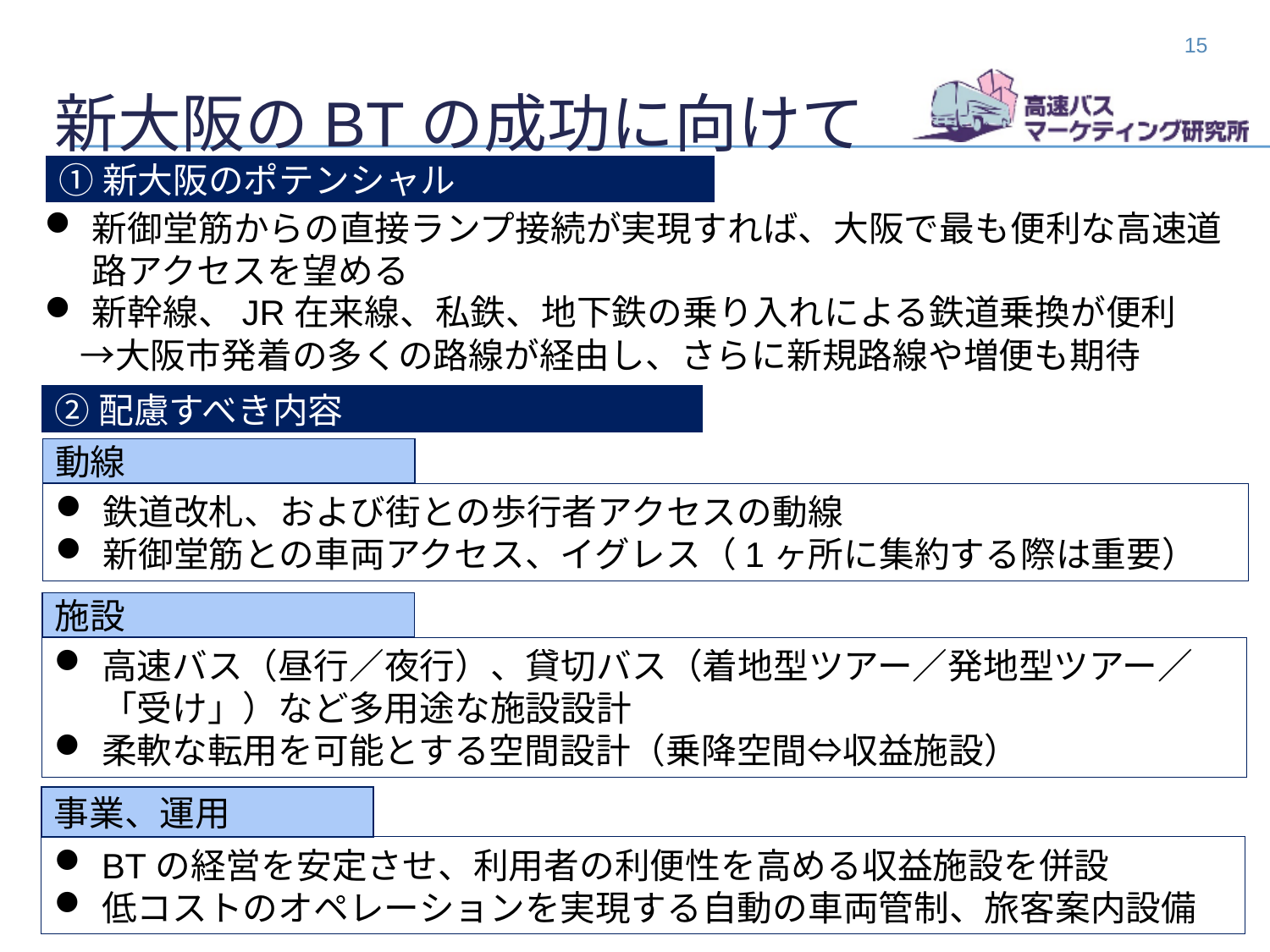

15
# 新大阪のBTの成功に向けて
①新大阪のポテンシャル
新御堂筋からの直接ランプ接続が実現すれば、大阪で最も便利な高速道路アクセスを望める
新幹線、JR在来線、私鉄、地下鉄の乗り入れによる鉄道乗換が便利
　→大阪市発着の多くの路線が経由し、さらに新規路線や増便も期待

②配慮すべき内容
動線
鉄道改札、および街との歩行者アクセスの動線
新御堂筋との車両アクセス、イグレス（1ヶ所に集約する際は重要）
施設
高速バス（昼行／夜行）、貸切バス（着地型ツアー／発地型ツアー／「受け」）など多用途な施設設計
柔軟な転用を可能とする空間設計（乗降空間⇔収益施設）
事業、運用
BTの経営を安定させ、利用者の利便性を高める収益施設を併設
低コストのオペレーションを実現する自動の車両管制、旅客案内設備